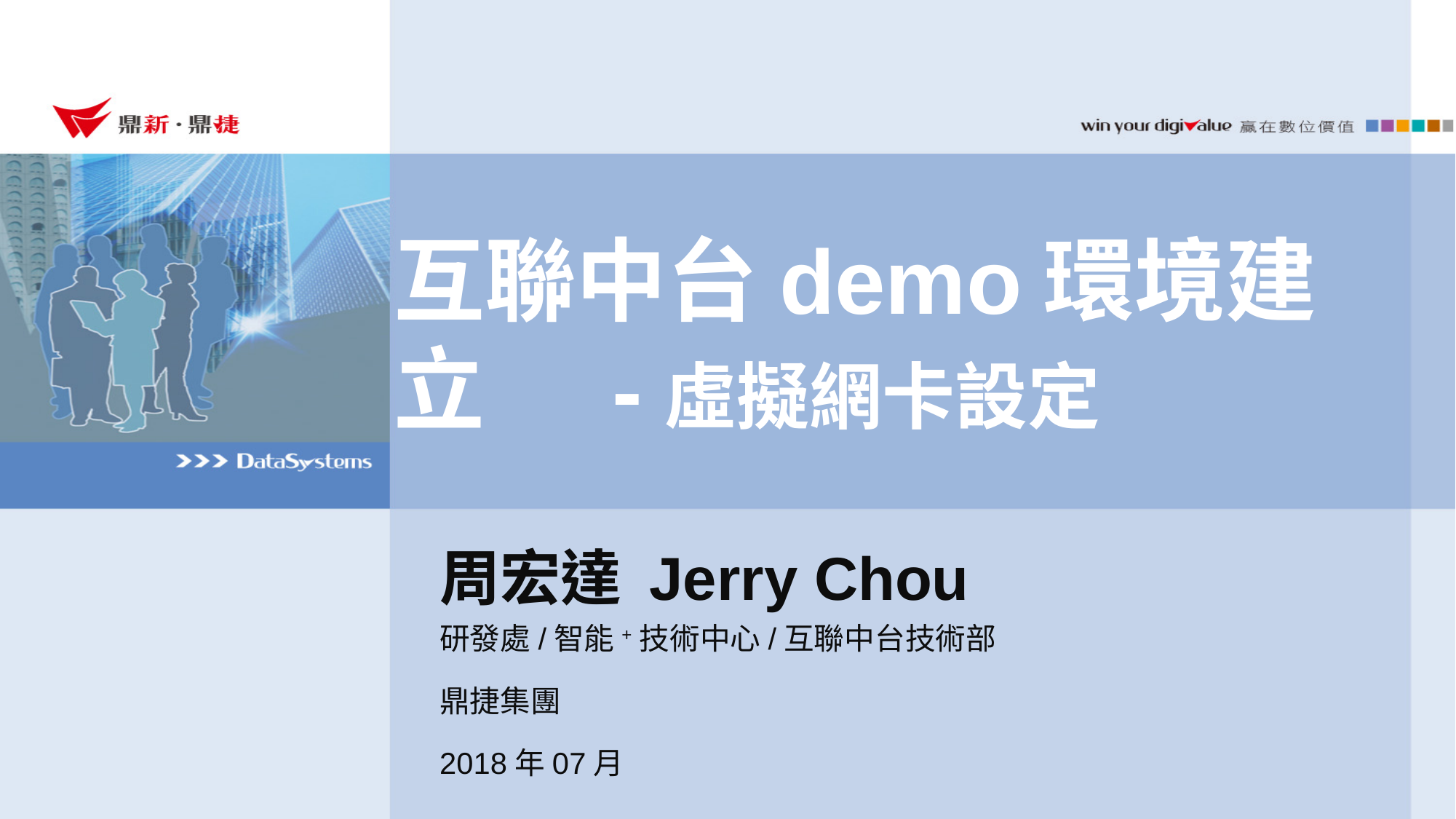

# 互聯中台demo環境建立		-虛擬網卡設定
周宏達 Jerry Chou
研發處/智能+技術中心/互聯中台技術部
鼎捷集團
2018年07月